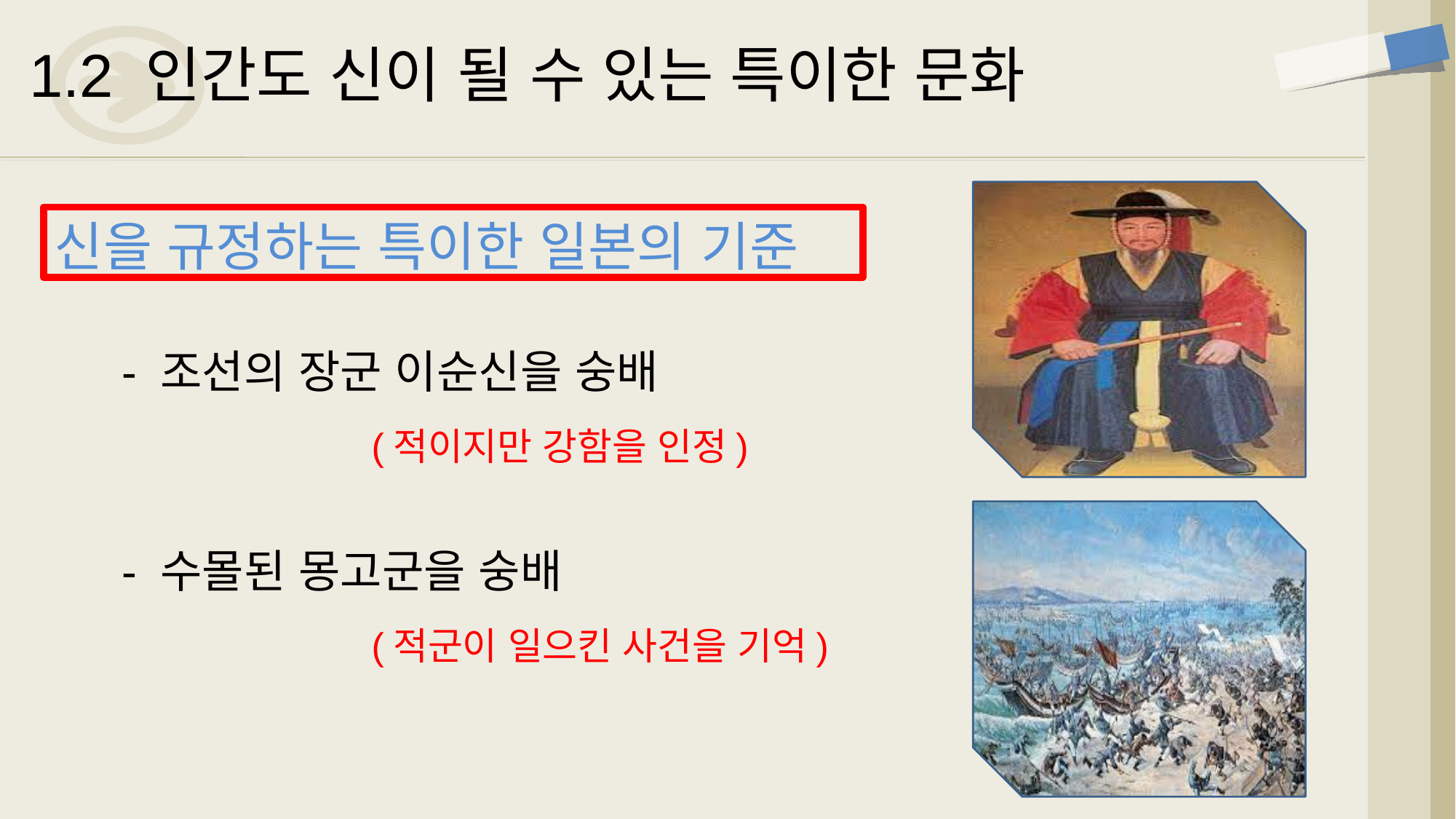

1.2 인간도 신이 될 수 있는 특이한 문화

신을 규정하는 특이한 일본의 기준
- 조선의 장군 이순신을 숭배
(적이지만 강함을 인정)

- 수몰된 몽고군을 숭배
(적군이 일으킨 사건을 기억)